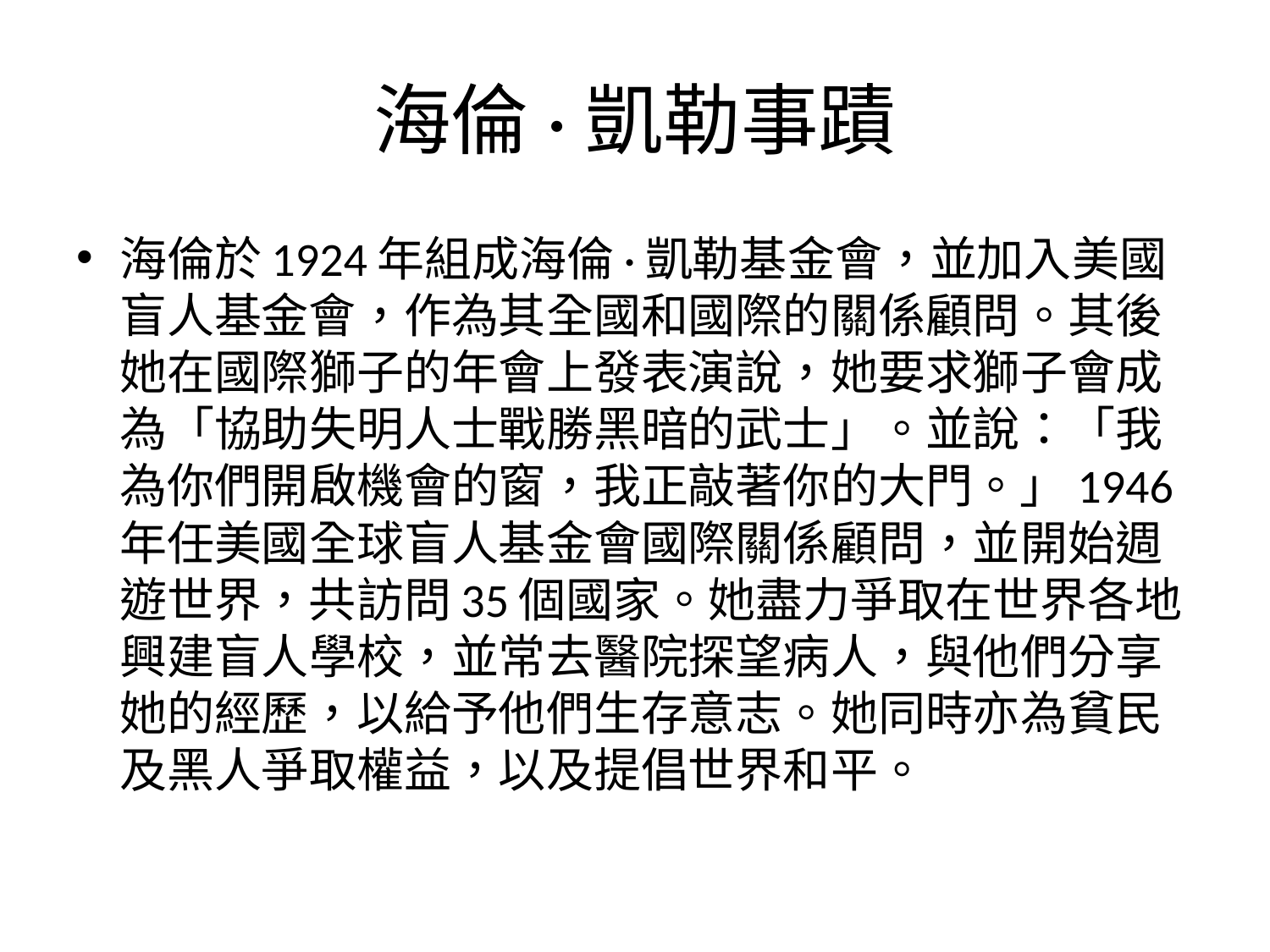

# 海倫·凱勒事蹟
海倫於1924年組成海倫·凱勒基金會，並加入美國盲人基金會，作為其全國和國際的關係顧問。其後她在國際獅子的年會上發表演說，她要求獅子會成為「協助失明人士戰勝黑暗的武士」。並說：「我為你們開啟機會的窗，我正敲著你的大門。」1946年任美國全球盲人基金會國際關係顧問，並開始週遊世界，共訪問35個國家。她盡力爭取在世界各地興建盲人學校，並常去醫院探望病人，與他們分享她的經歷，以給予他們生存意志。她同時亦為貧民及黑人爭取權益，以及提倡世界和平。